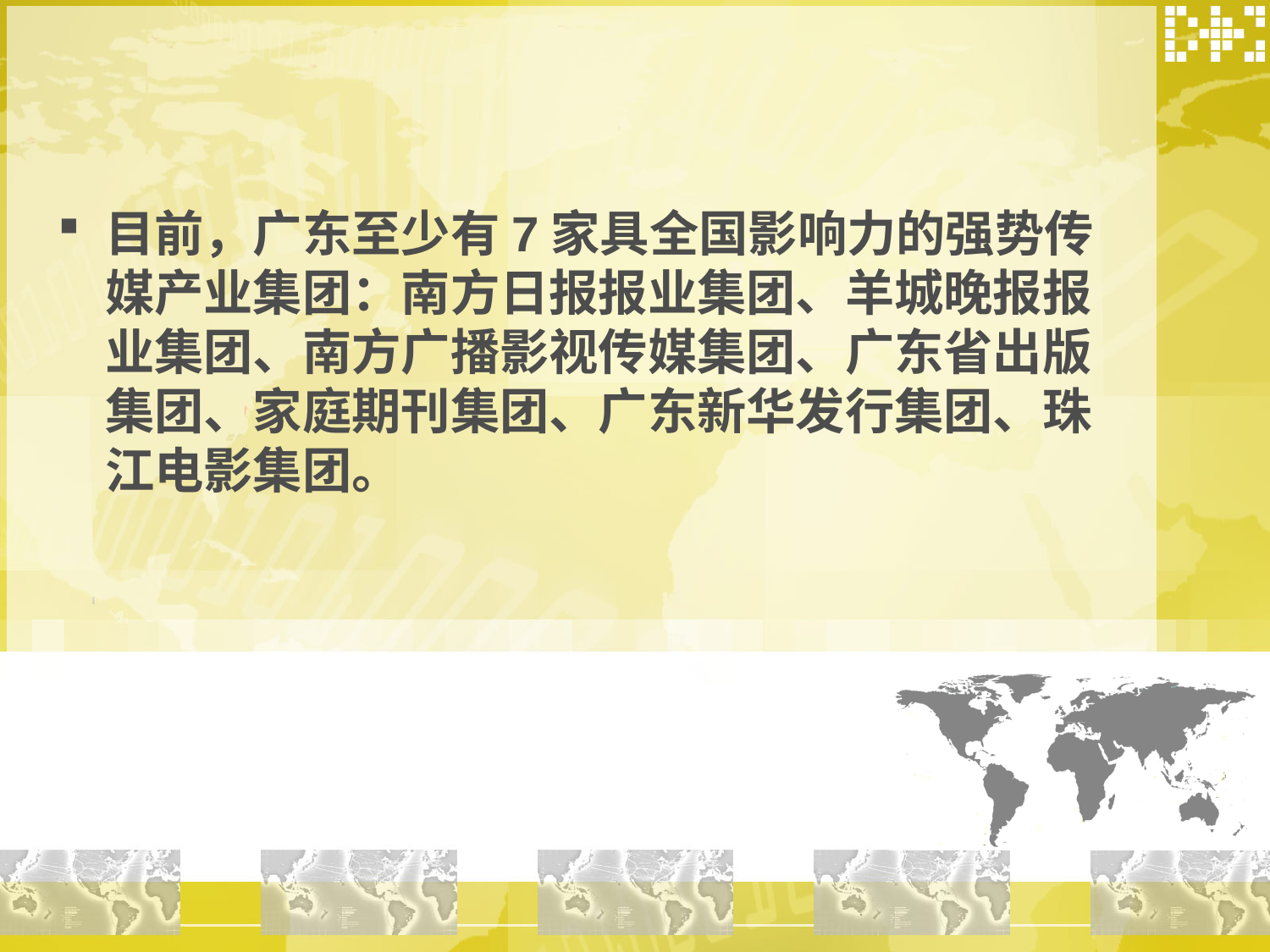

目前，广东至少有7家具全国影响力的强势传媒产业集团：南方日报报业集团、羊城晚报报业集团、南方广播影视传媒集团、广东省出版集团、家庭期刊集团、广东新华发行集团、珠江电影集团。
101